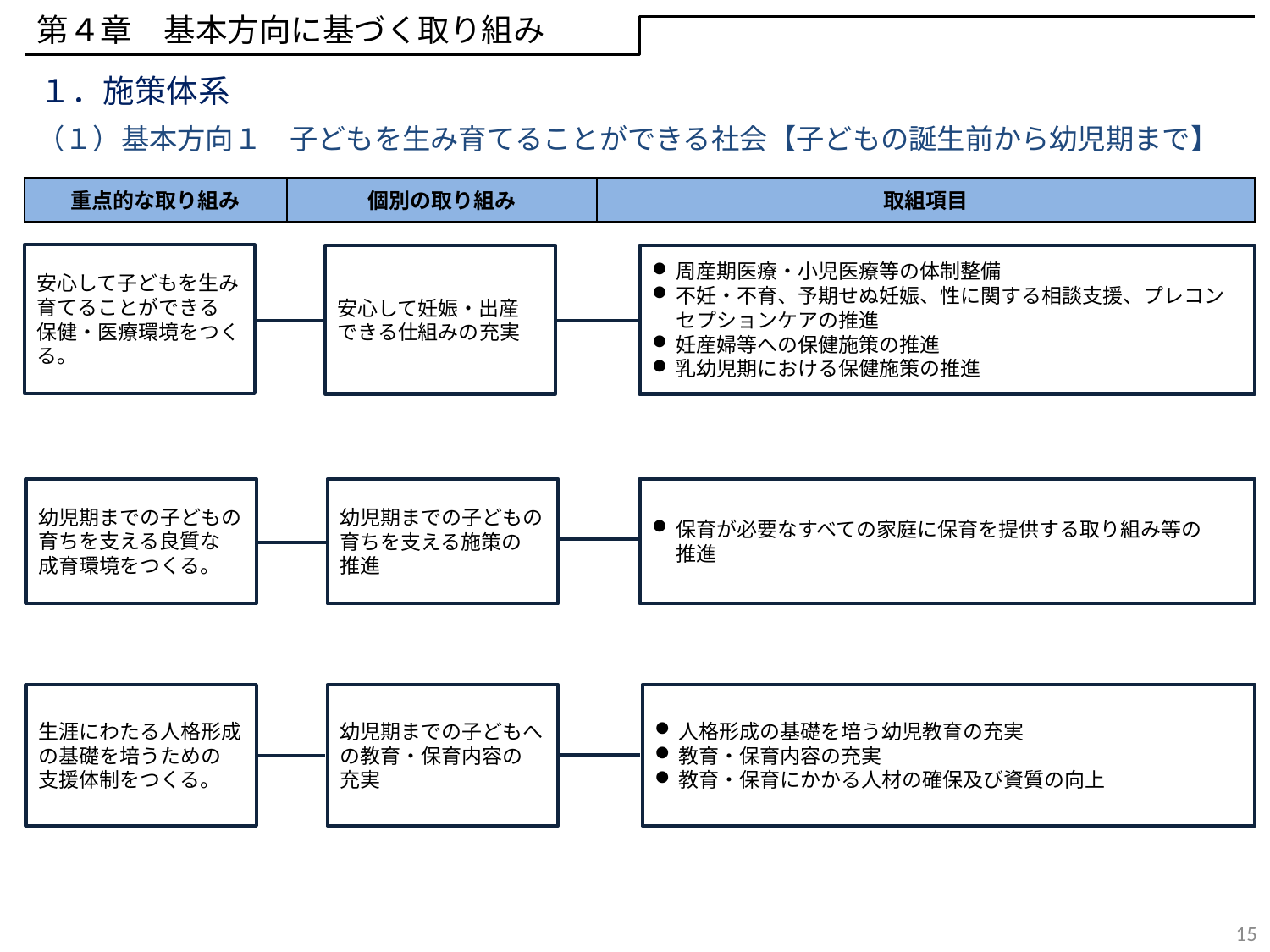

第４章　基本方向に基づく取り組み
１．施策体系
（１）基本方向１　子どもを生み育てることができる社会【子どもの誕生前から幼児期まで】
| 重点的な取り組み | 個別の取り組み | 取組項目 |
| --- | --- | --- |
安心して子どもを生み育てることができる
保健・医療環境をつくる。
安心して妊娠・出産
できる仕組みの充実
周産期医療・小児医療等の体制整備
不妊・不育、予期せぬ妊娠、性に関する相談支援、プレコンセプションケアの推進
妊産婦等への保健施策の推進
乳幼児期における保健施策の推進
幼児期までの子どもの育ちを支える施策の
推進
保育が必要なすべての家庭に保育を提供する取り組み等の
推進
幼児期までの子どもの育ちを支える良質な
成育環境をつくる。
生涯にわたる人格形成の基礎を培うための
支援体制をつくる。
幼児期までの子どもへの教育・保育内容の
充実
人格形成の基礎を培う幼児教育の充実
教育・保育内容の充実
教育・保育にかかる人材の確保及び資質の向上
15